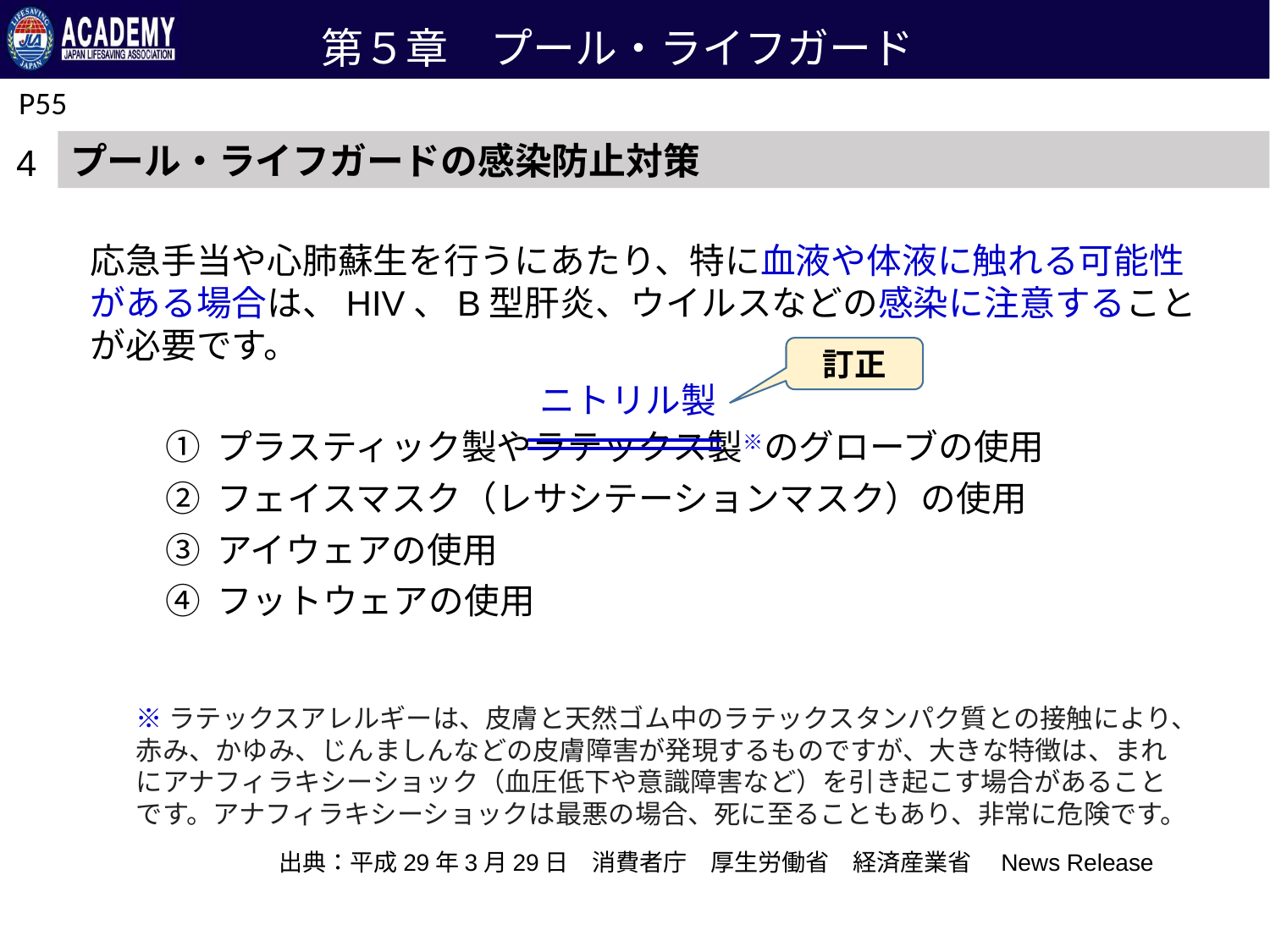

第５章　プール・ライフガード
P55
プール・ライフガードの感染防止対策
4
応急手当や心肺蘇生を行うにあたり、特に血液や体液に触れる可能性がある場合は、HIV、B型肝炎、ウイルスなどの感染に注意することが必要です。
訂正
ニトリル製
① プラスティック製やラテックス製※のグローブの使用
② フェイスマスク（レサシテーションマスク）の使用
③ アイウェアの使用
④ フットウェアの使用
※ラテックスアレルギーは、皮膚と天然ゴム中のラテックスタンパク質との接触により、赤み、かゆみ、じんましんなどの皮膚障害が発現するものですが、大きな特徴は、まれにアナフィラキシーショック（血圧低下や意識障害など）を引き起こす場合があることです。アナフィラキシーショックは最悪の場合、死に至ることもあり、非常に危険です。
出典：平成29年3月29日　消費者庁　厚生労働省　経済産業省　News Release